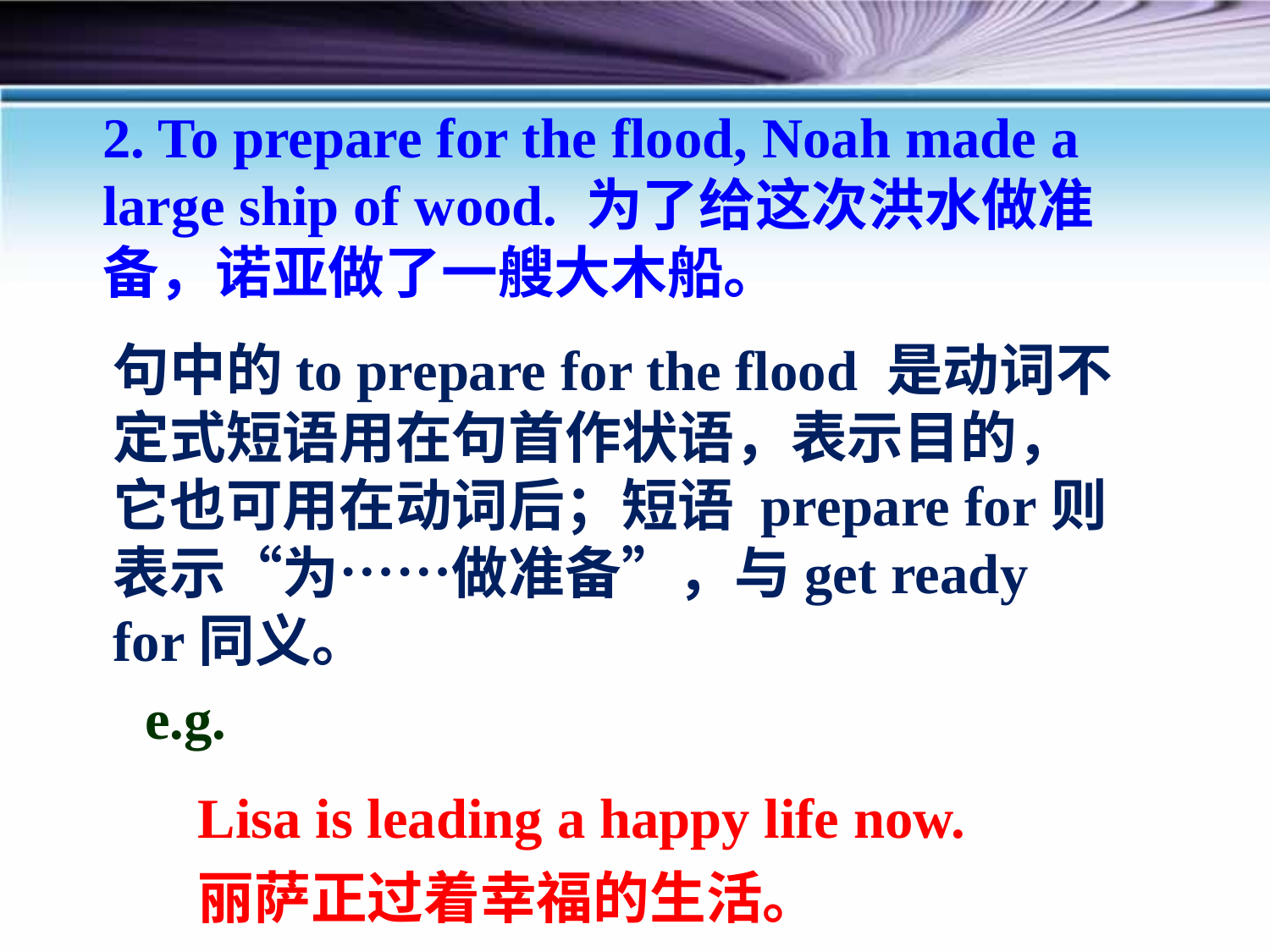

2. To prepare for the flood, Noah made a large ship of wood. 为了给这次洪水做准备，诺亚做了一艘大木船。

句中的to prepare for the flood 是动词不定式短语用在句首作状语，表示目的，它也可用在动词后；短语 prepare for则表示“为……做准备”，与get ready for同义。

e.g.

Lisa is leading a happy life now.
丽萨正过着幸福的生活。